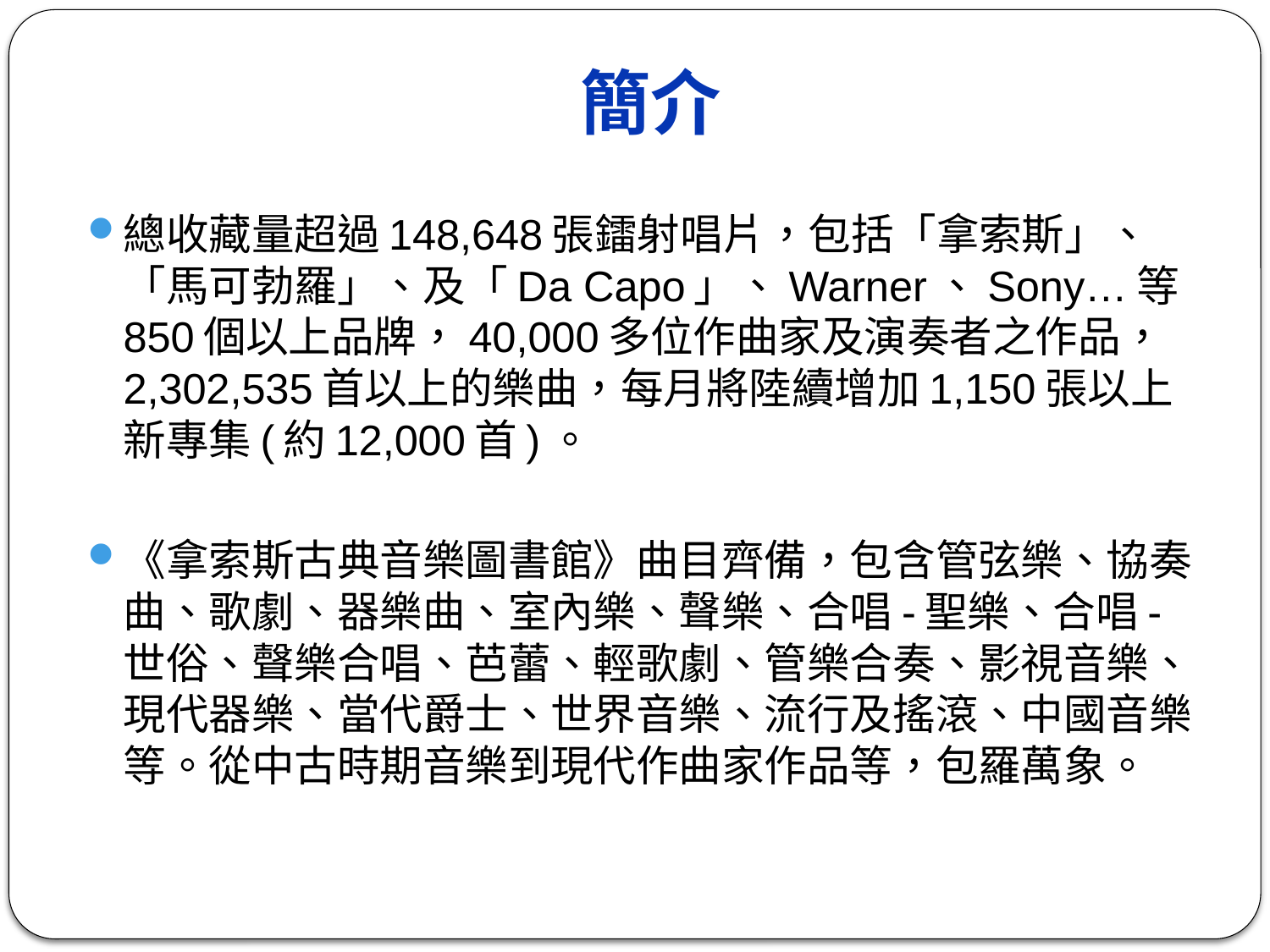

# 簡介
總收藏量超過148,648張鐳射唱片，包括「拿索斯」、「馬可勃羅」、及「Da Capo」、Warner、Sony…等850個以上品牌，40,000多位作曲家及演奏者之作品，2,302,535首以上的樂曲，每月將陸續增加1,150張以上新專集(約12,000首)。

《拿索斯古典音樂圖書館》曲目齊備，包含管弦樂、協奏曲、歌劇、器樂曲、室內樂、聲樂、合唱-聖樂、合唱-世俗、聲樂合唱、芭蕾、輕歌劇、管樂合奏、影視音樂、現代器樂、當代爵士、世界音樂、流行及搖滾、中國音樂等。從中古時期音樂到現代作曲家作品等，包羅萬象。